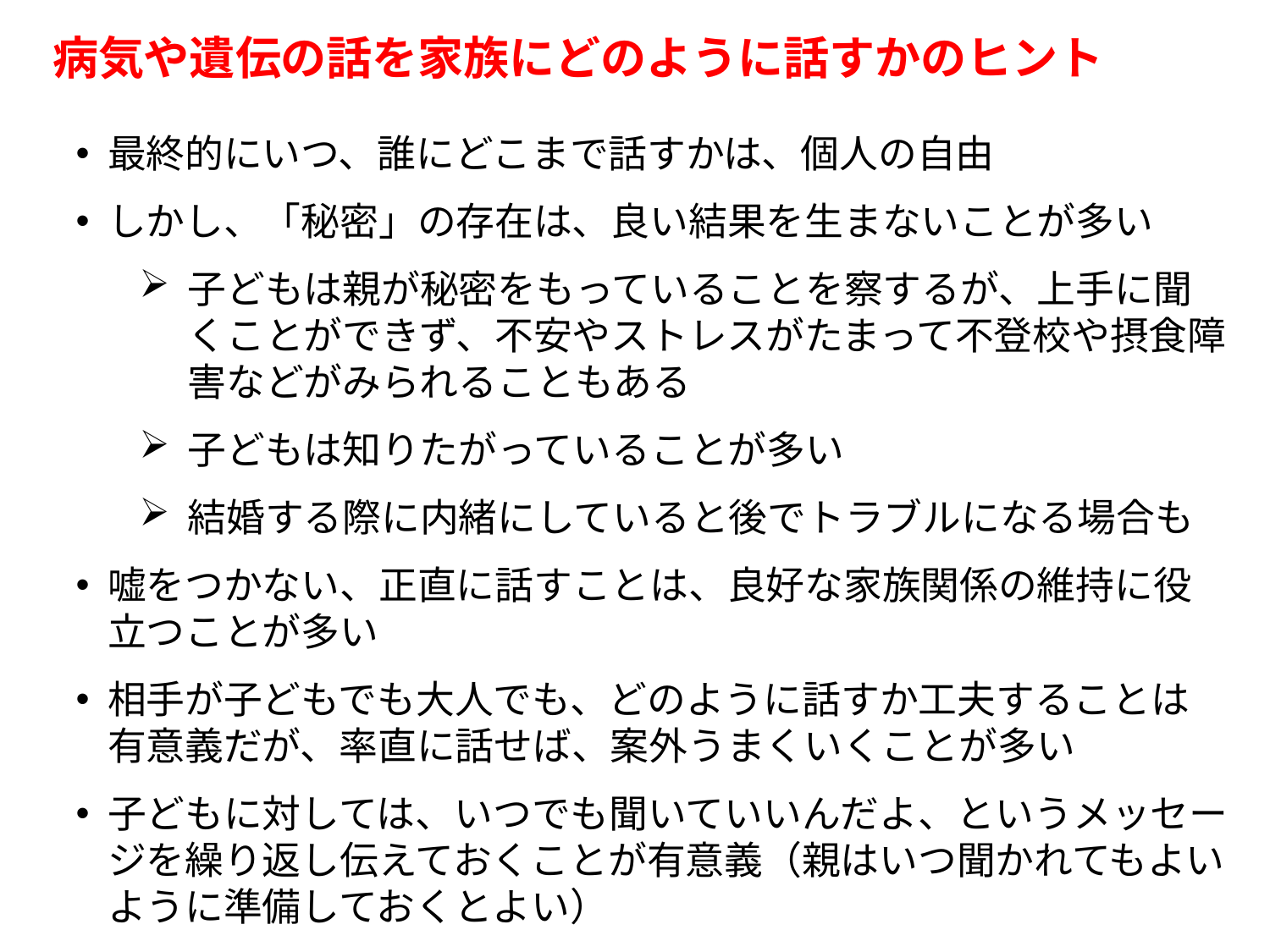

# 病気や遺伝の話を家族にどのように話すかのヒント
最終的にいつ、誰にどこまで話すかは、個人の自由
しかし、「秘密」の存在は、良い結果を生まないことが多い
子どもは親が秘密をもっていることを察するが、上手に聞くことができず、不安やストレスがたまって不登校や摂食障害などがみられることもある
子どもは知りたがっていることが多い
結婚する際に内緒にしていると後でトラブルになる場合も
嘘をつかない、正直に話すことは、良好な家族関係の維持に役立つことが多い
相手が子どもでも大人でも、どのように話すか工夫することは有意義だが、率直に話せば、案外うまくいくことが多い
子どもに対しては、いつでも聞いていいんだよ、というメッセージを繰り返し伝えておくことが有意義（親はいつ聞かれてもよいように準備しておくとよい）